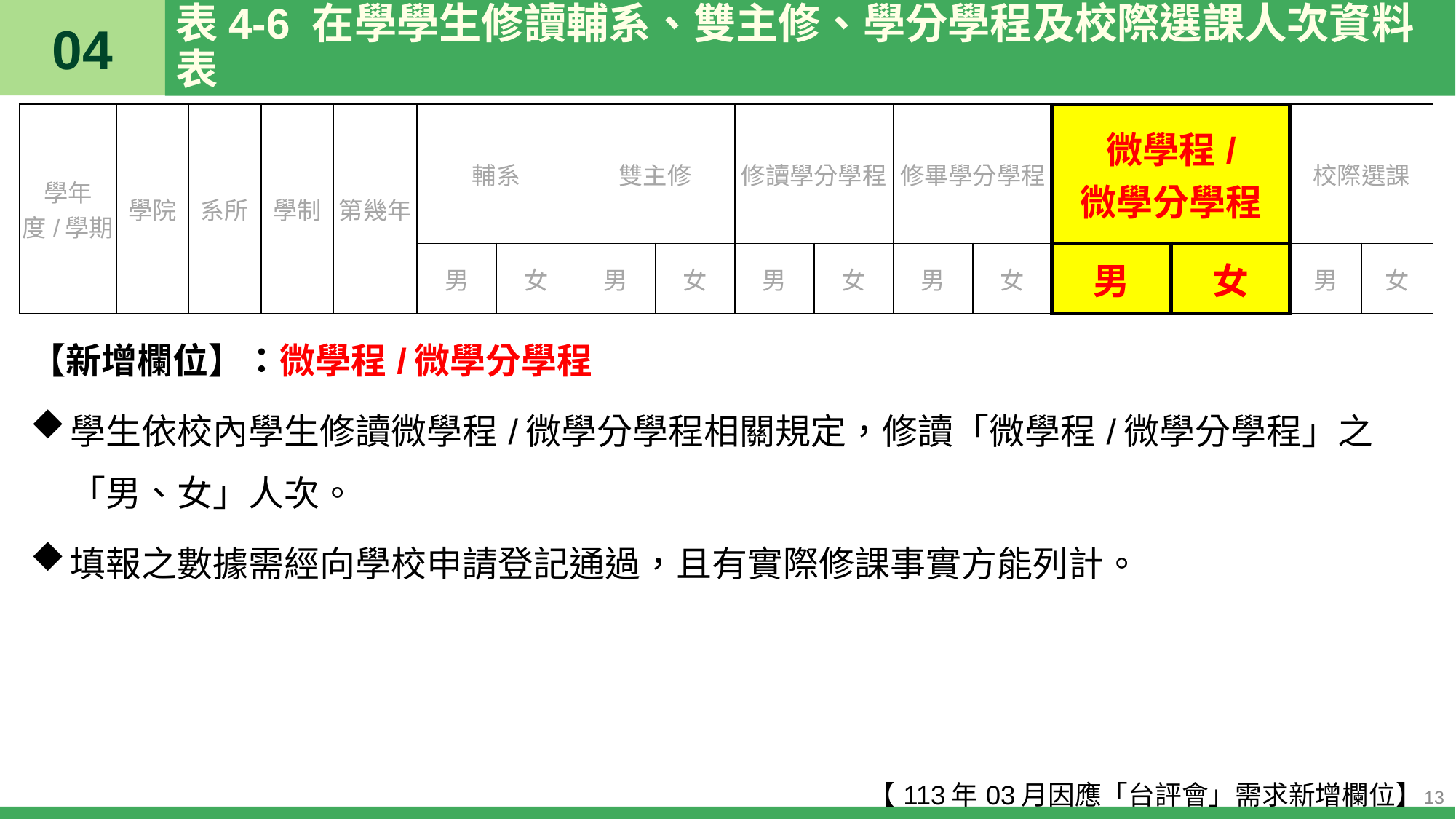

04
# 表4-6 在學學生修讀輔系、雙主修、學分學程及校際選課人次資料表
| 學年度/學期 | 學院 | 系所 | 學制 | 第幾年 | 輔系 |  | 雙主修 |  | 修讀學分學程 |  | 修畢學分學程 |  | 微學程/ 微學分學程 |  | 校際選課 |  |
| --- | --- | --- | --- | --- | --- | --- | --- | --- | --- | --- | --- | --- | --- | --- | --- | --- |
|  |  |  |  |  | 男 | 女 | 男 | 女 | 男 | 女 | 男 | 女 | 男 | 女 | 男 | 女 |
【新增欄位】：微學程/微學分學程
學生依校內學生修讀微學程/微學分學程相關規定，修讀「微學程/微學分學程」之「男、女」人次。
填報之數據需經向學校申請登記通過，且有實際修課事實方能列計。

【113年03月因應「台評會」需求新增欄位】

13